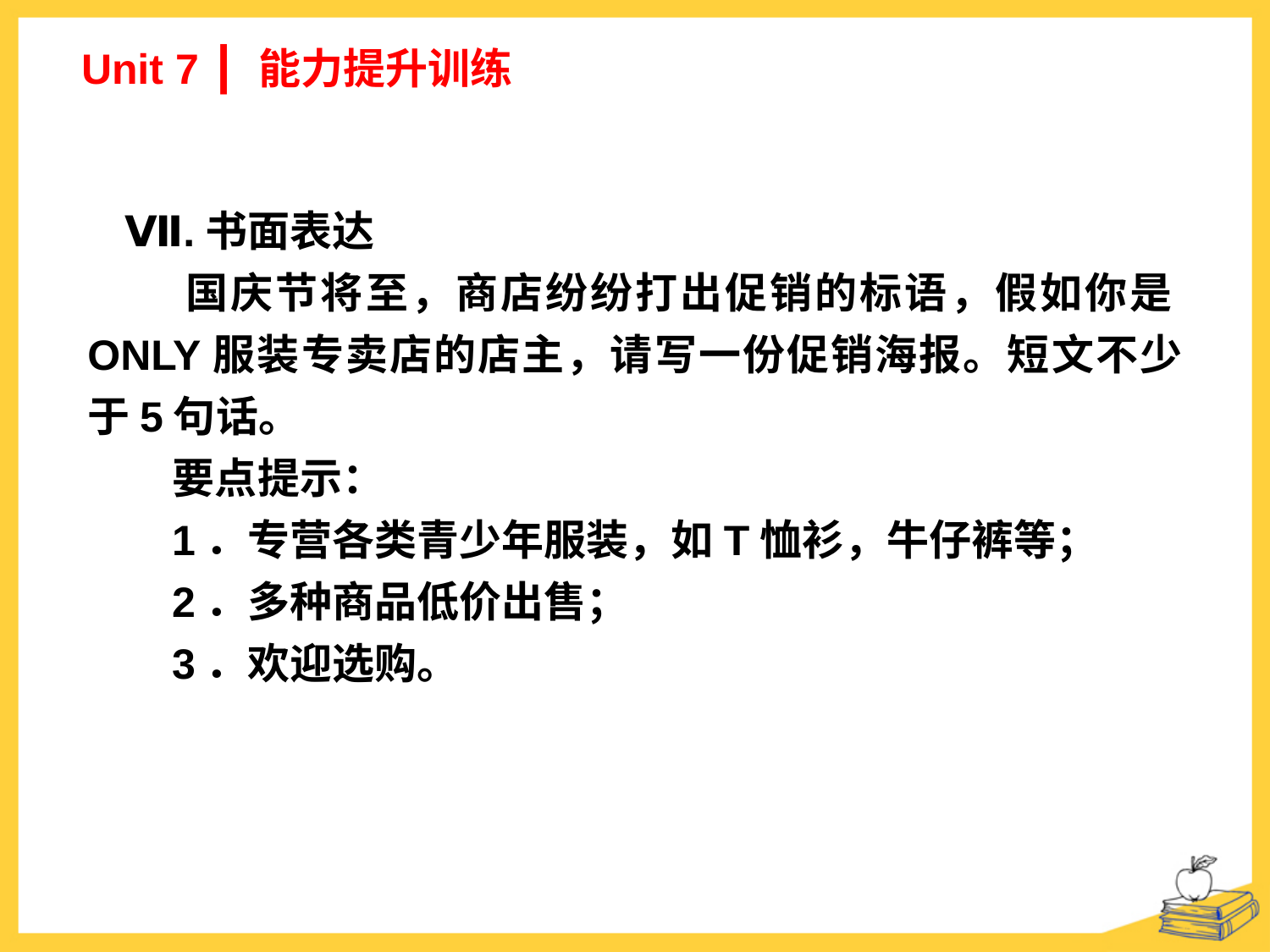

Unit 7 ┃ 能力提升训练
Ⅶ.书面表达
    国庆节将至，商店纷纷打出促销的标语，假如你是ONLY服装专卖店的店主，请写一份促销海报。短文不少于5句话。
    要点提示：
    1．专营各类青少年服装，如T恤衫，牛仔裤等；
    2．多种商品低价出售；
    3．欢迎选购。